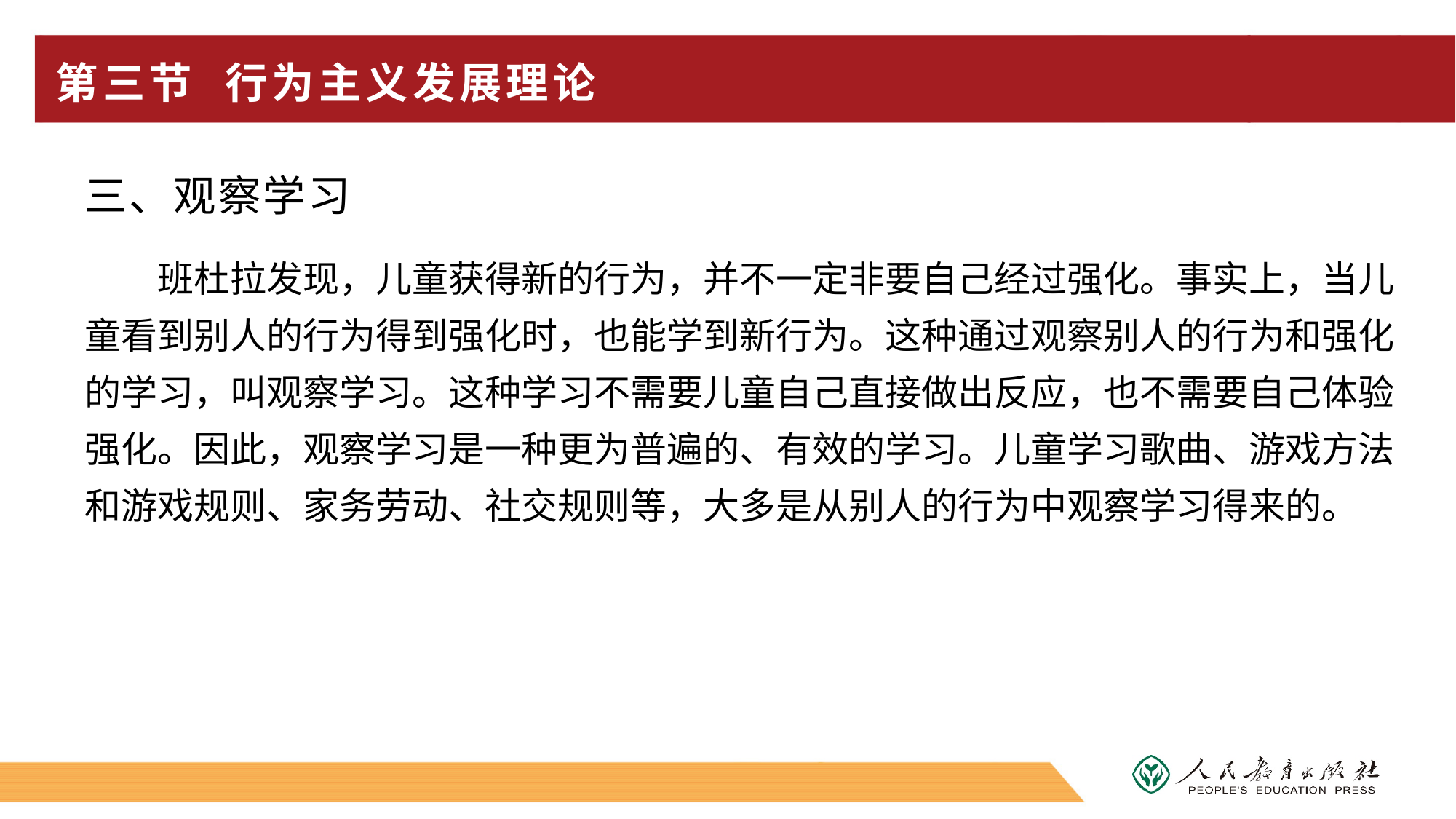

# 第三节  行为主义发展理论
三、观察学习
班杜拉发现，儿童获得新的行为，并不一定非要自己经过强化。事实上，当儿童看到别人的行为得到强化时，也能学到新行为。这种通过观察别人的行为和强化的学习，叫观察学习。这种学习不需要儿童自己直接做出反应，也不需要自己体验强化。因此，观察学习是一种更为普遍的、有效的学习。儿童学习歌曲、游戏方法和游戏规则、家务劳动、社交规则等，大多是从别人的行为中观察学习得来的。